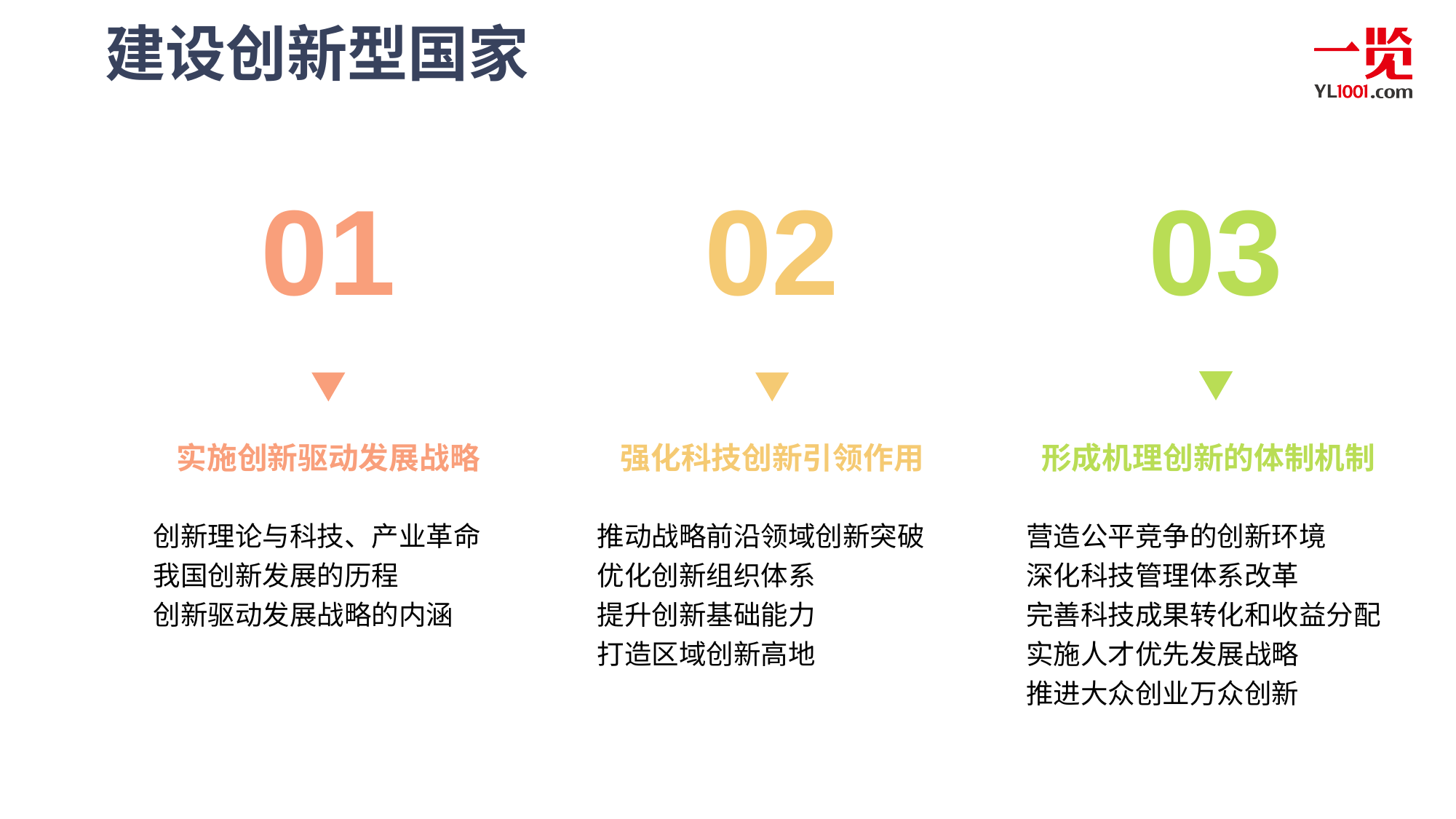

# 建设创新型国家
02

强化科技创新引领作用
推动战略前沿领域创新突破
优化创新组织体系
提升创新基础能力
打造区域创新高地
03

形成机理创新的体制机制
营造公平竞争的创新环境
深化科技管理体系改革
完善科技成果转化和收益分配
实施人才优先发展战略
推进大众创业万众创新
01

实施创新驱动发展战略
创新理论与科技、产业革命
我国创新发展的历程
创新驱动发展战略的内涵